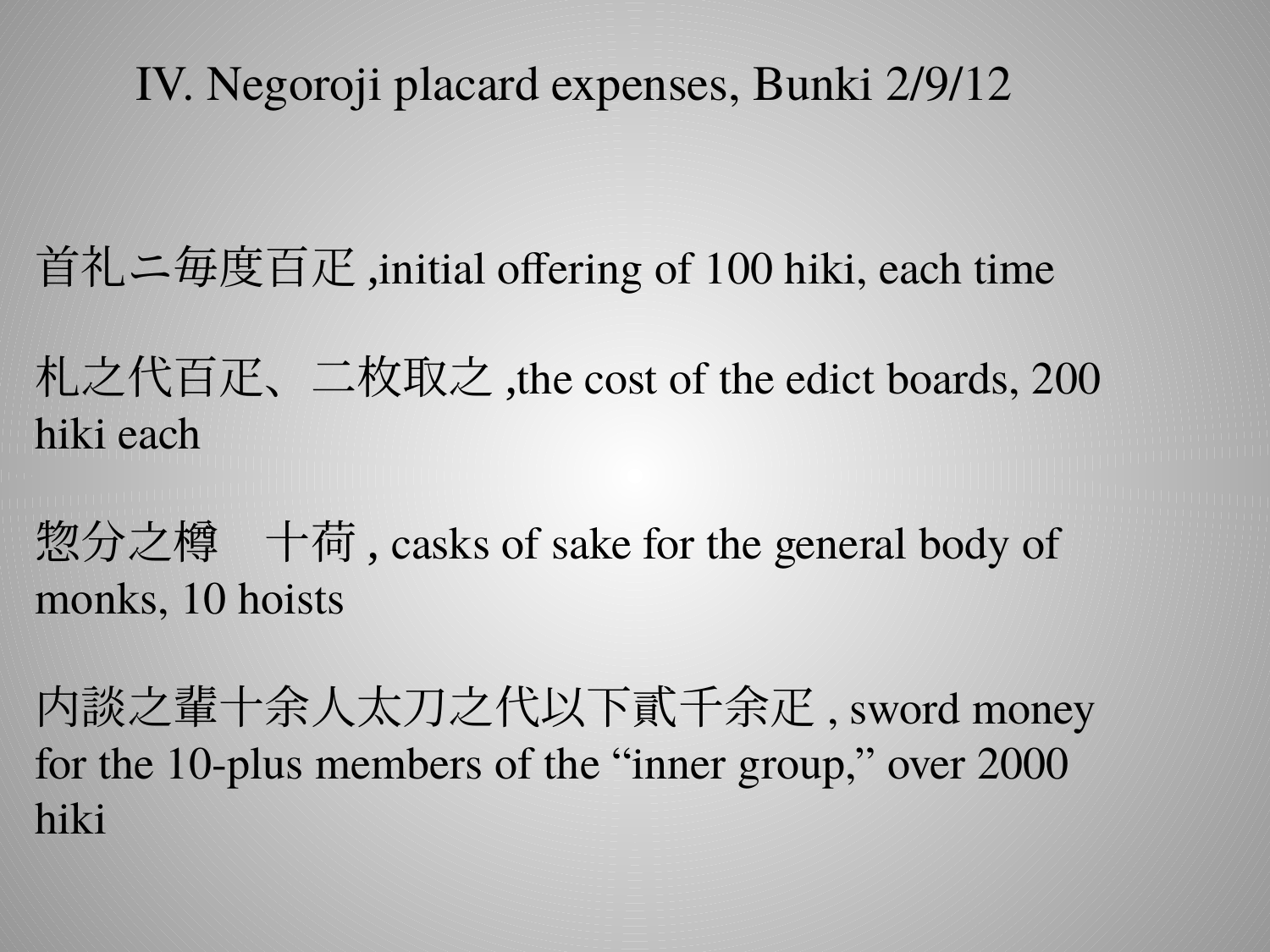

IV. Negoroji placard expenses, Bunki 2/9/12
首礼ニ毎度百疋,initial offering of 100 hiki, each time
札之代百疋、二枚取之,the cost of the edict boards, 200 hiki each

惣分之樽　十荷, casks of sake for the general body of monks, 10 hoists

内談之輩十余人太刀之代以下貳千余疋, sword money for the 10-plus members of the “inner group,” over 2000 hiki